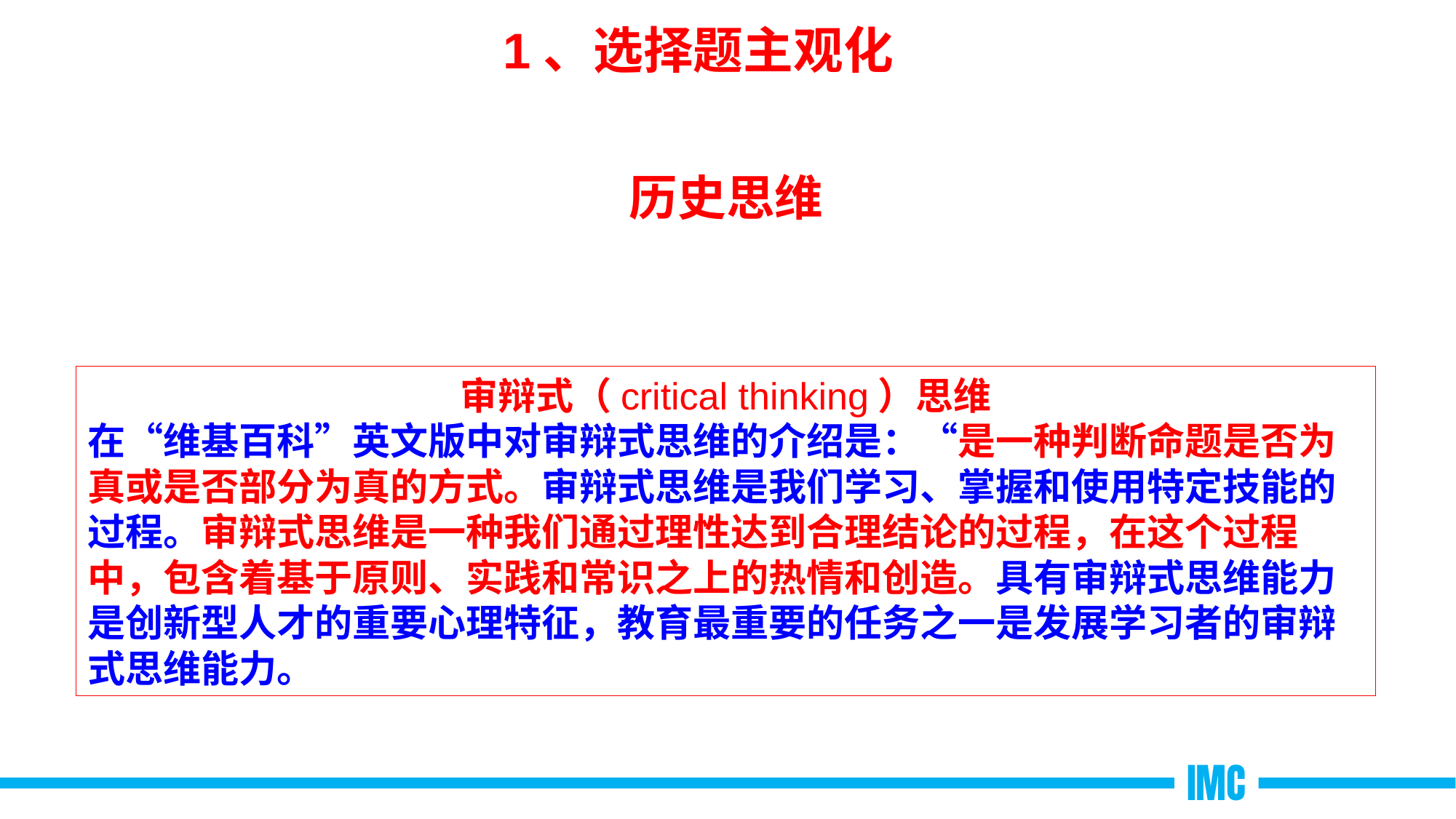

1、选择题主观化
历史思维
审辩式（critical thinking）思维
在“维基百科”英文版中对审辩式思维的介绍是：“是一种判断命题是否为真或是否部分为真的方式。审辩式思维是我们学习、掌握和使用特定技能的过程。审辩式思维是一种我们通过理性达到合理结论的过程，在这个过程中，包含着基于原则、实践和常识之上的热情和创造。具有审辩式思维能力是创新型人才的重要心理特征，教育最重要的任务之一是发展学习者的审辩式思维能力。